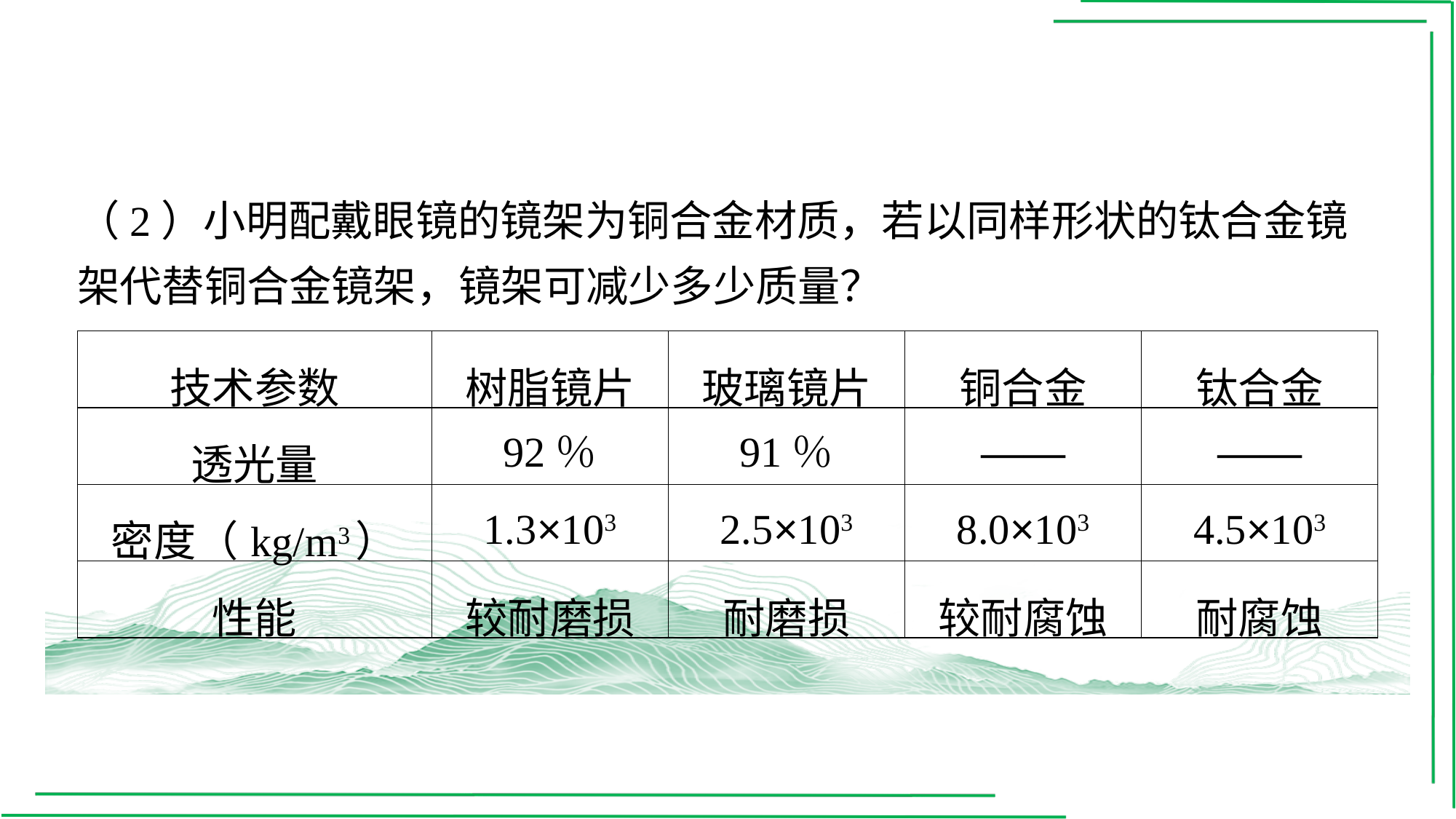

（2）小明配戴眼镜的镜架为铜合金材质，若以同样形状的钛合金镜架代替铜合金镜架，镜架可减少多少质量？
| 技术参数 | 树脂镜片 | 玻璃镜片 | 铜合金 | 钛合金 |
| --- | --- | --- | --- | --- |
| 透光量 | 92％ | 91％ | —— | —— |
| 密度（kg/m3） | 1.3×103 | 2.5×103 | 8.0×103 | 4.5×103 |
| 性能 | 较耐磨损 | 耐磨损 | 较耐腐蚀 | 耐腐蚀 |